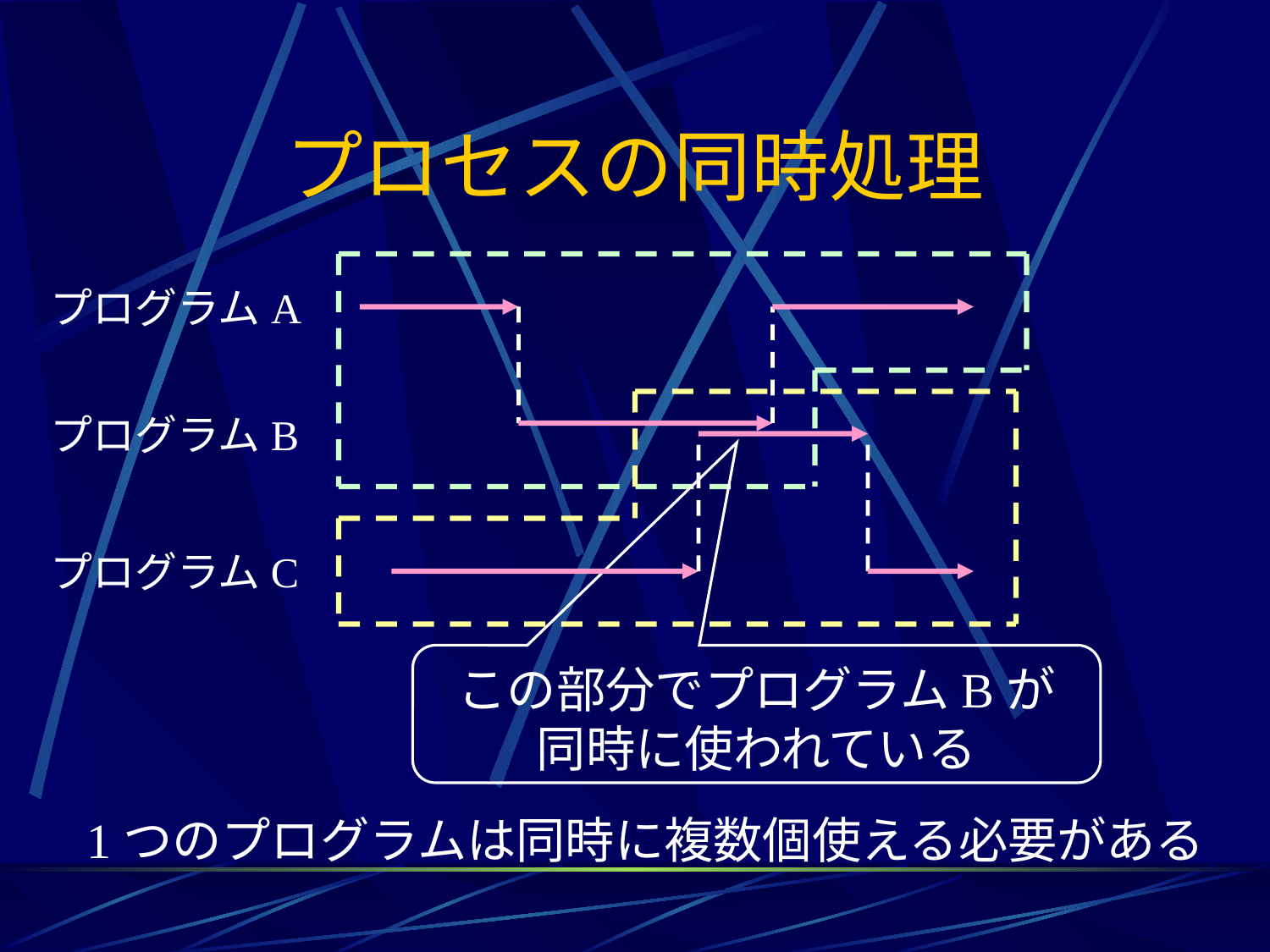

# プロセスの同時処理

プログラムA

プログラムB
プログラムC
この部分でプログラムBが
同時に使われている
1つのプログラムは同時に複数個使える必要がある